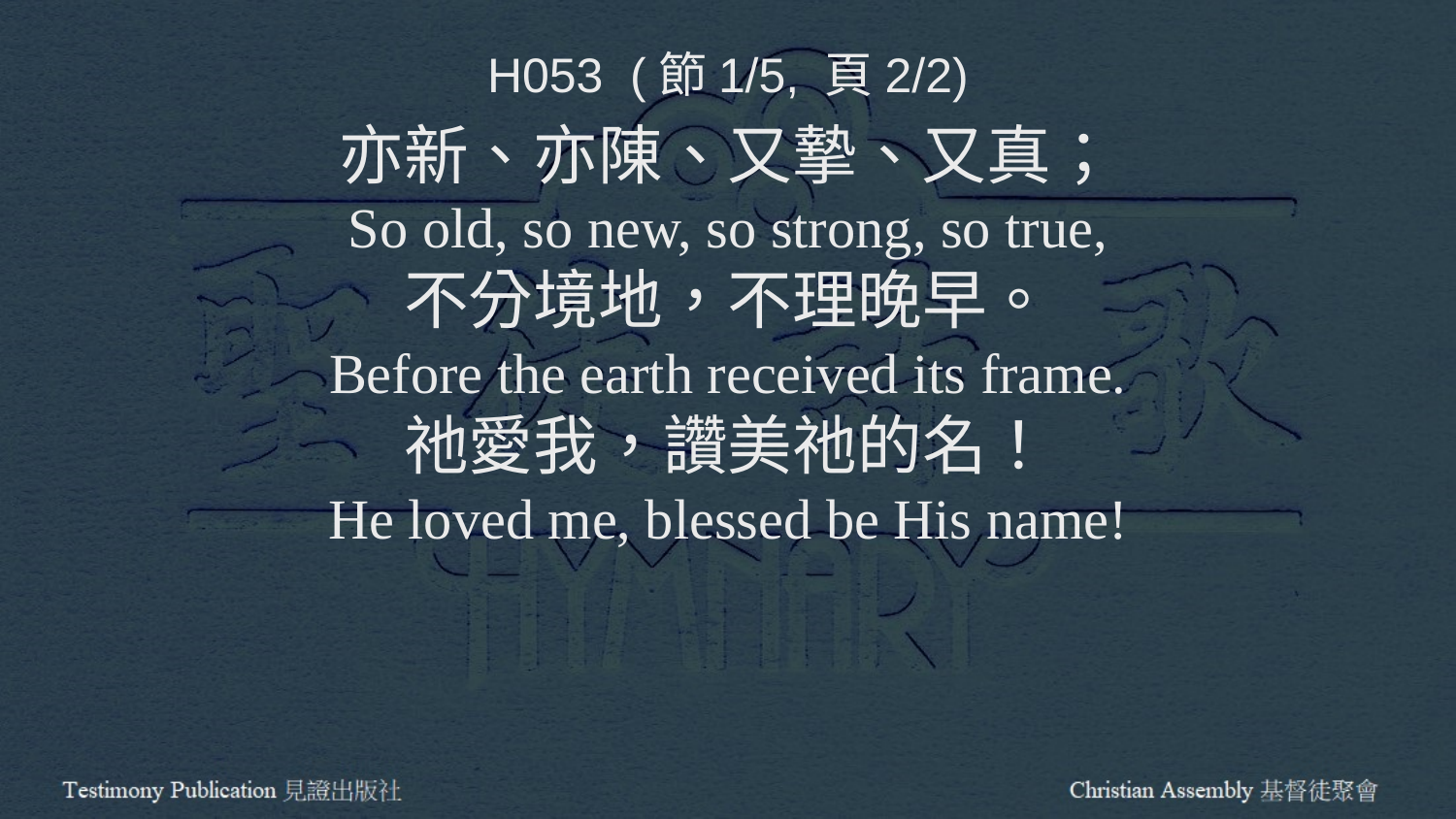

H053  (節1/5, 頁2/2)
亦新、亦陳、又摯、又真；
So old, so new, so strong, so true,
不分境地，不理晚早。
Before the earth received its frame.
祂愛我，讚美祂的名！
He loved me, blessed be His name!